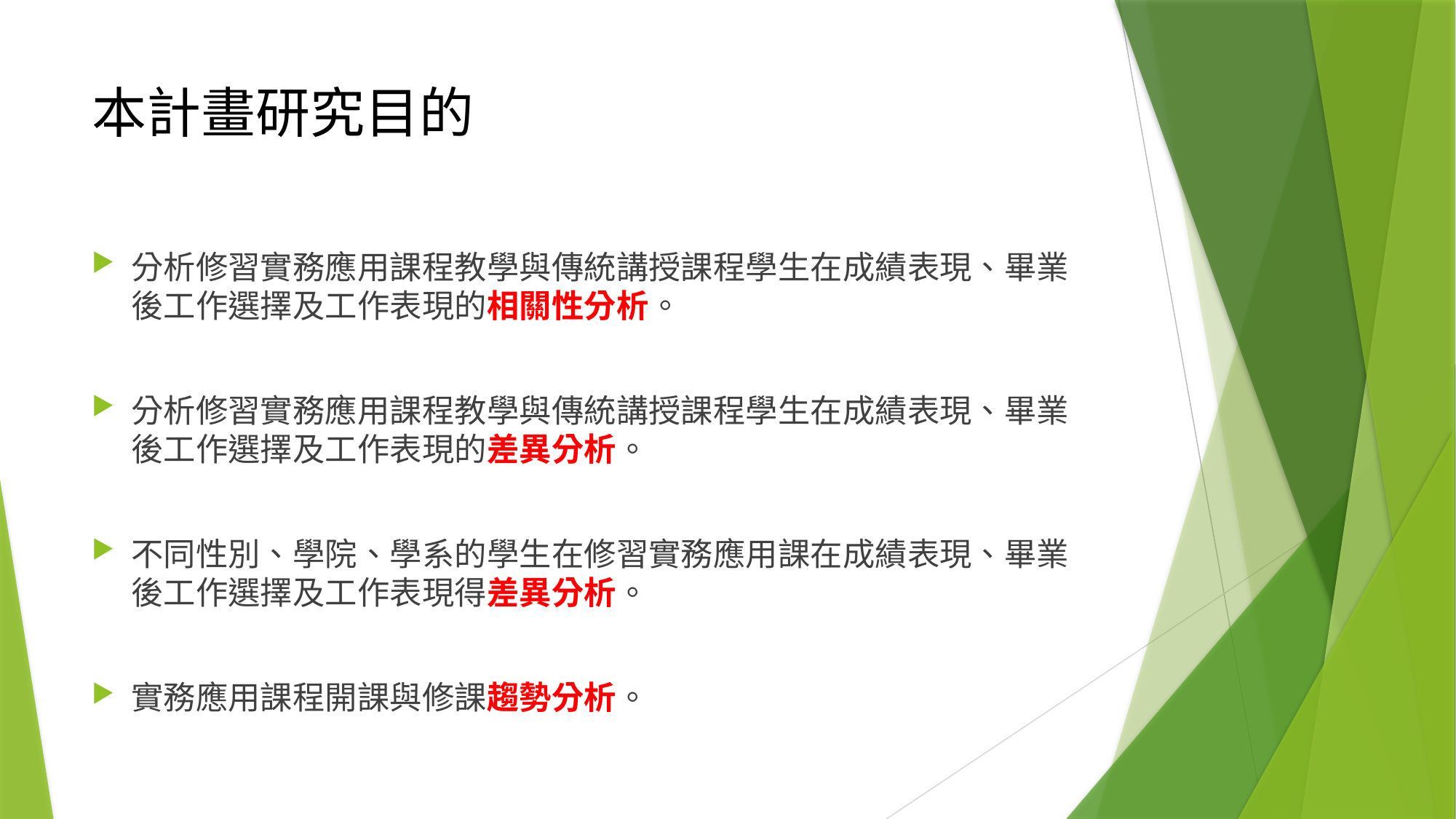

# 本計畫研究目的
分析修習實務應用課程教學與傳統講授課程學生在成績表現、畢業後工作選擇及工作表現的相關性分析。

分析修習實務應用課程教學與傳統講授課程學生在成績表現、畢業後工作選擇及工作表現的差異分析。

不同性別、學院、學系的學生在修習實務應用課在成績表現、畢業後工作選擇及工作表現得差異分析。

實務應用課程開課與修課趨勢分析。